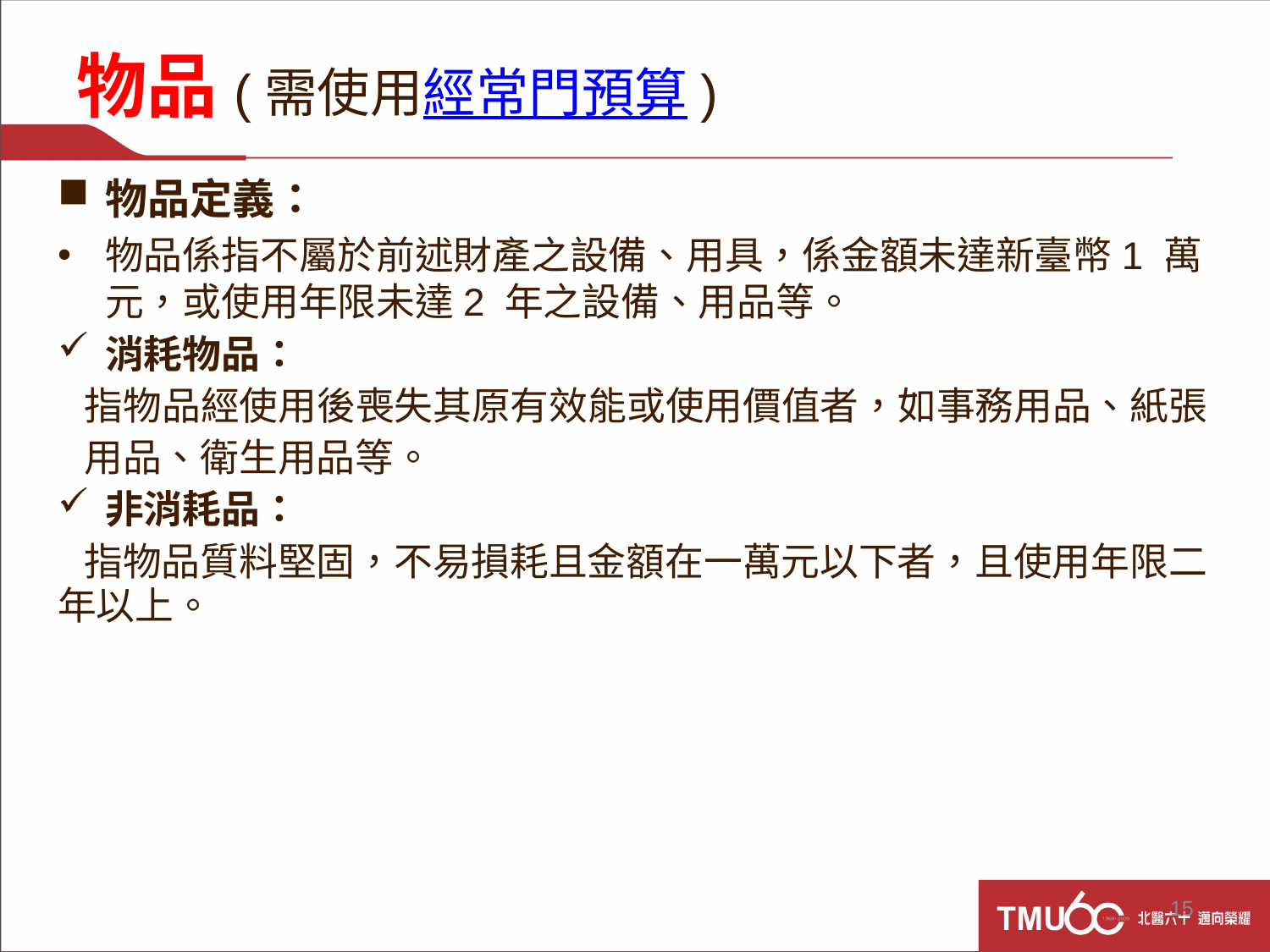

# 物品(需使用經常門預算)
物品定義：
物品係指不屬於前述財產之設備、用具，係金額未達新臺幣1 萬元，或使用年限未達2 年之設備、用品等。
消耗物品：
  指物品經使用後喪失其原有效能或使用價值者，如事務用品、紙張
  用品、衛生用品等。
非消耗品：
  指物品質料堅固，不易損耗且金額在一萬元以下者，且使用年限二年以上。

15